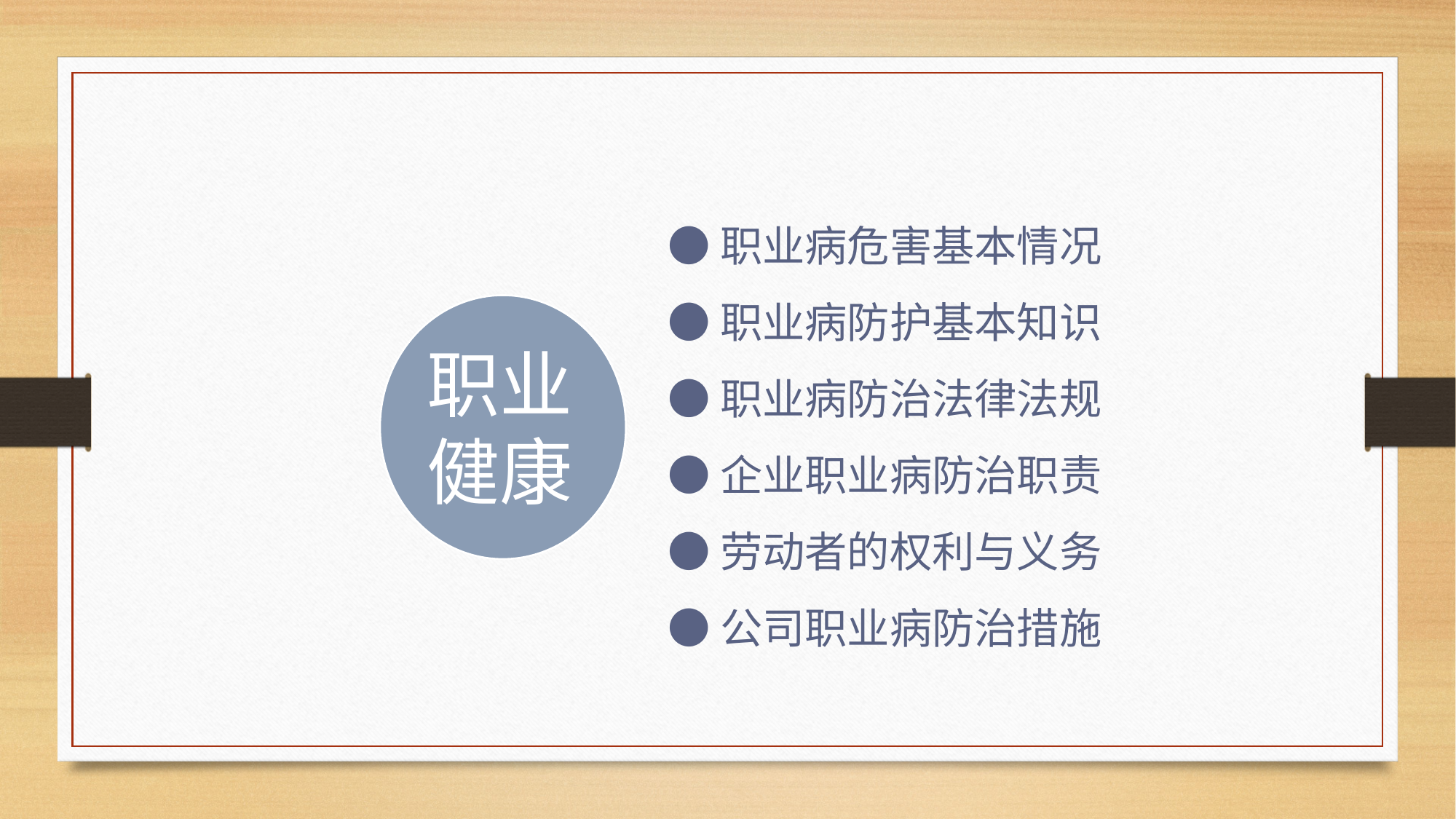

●职业病危害基本情况
●职业病防护基本知识
●职业病防治法律法规
●企业职业病防治职责
●劳动者的权利与义务
●公司职业病防治措施

职业健康